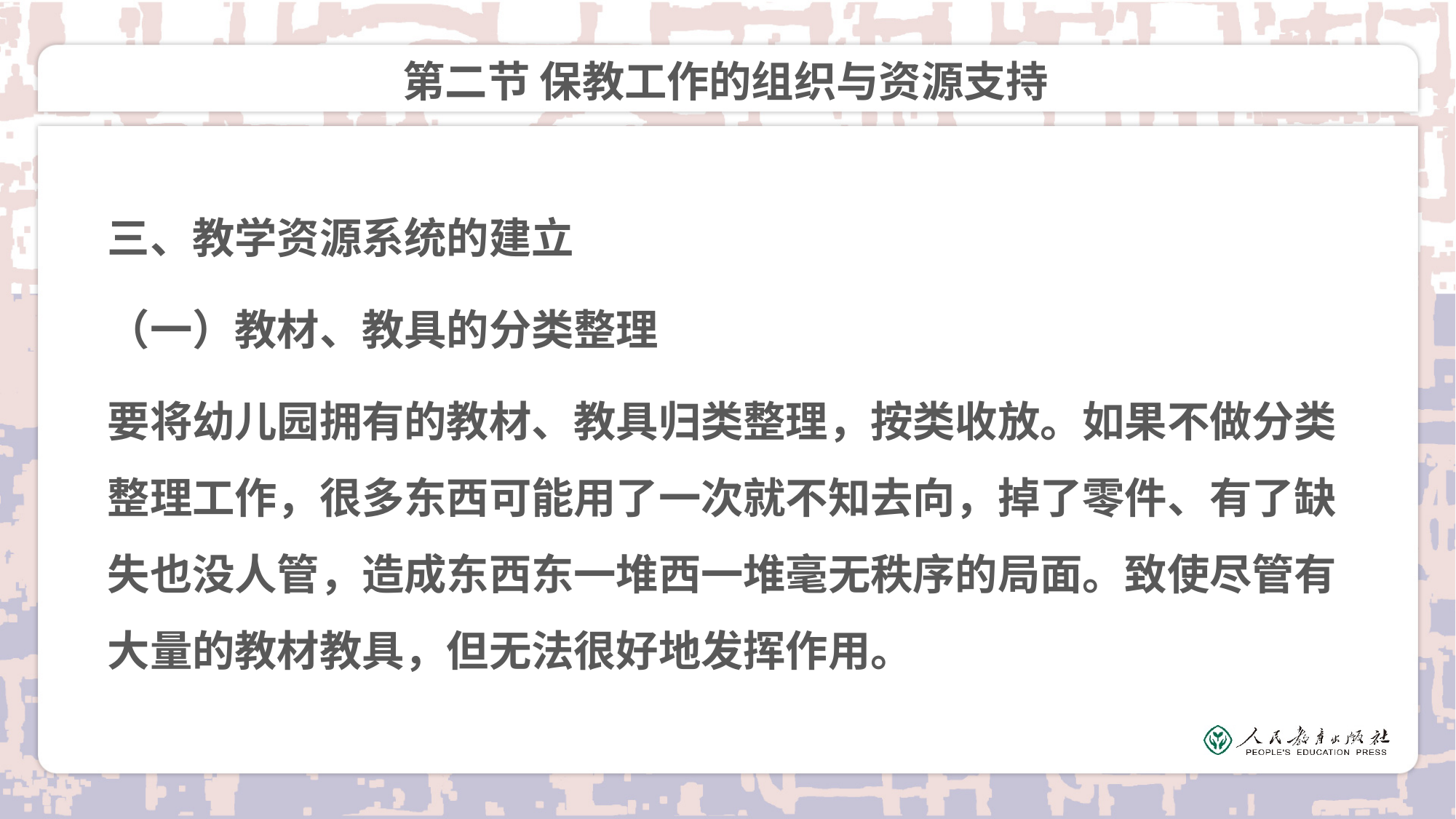

# 第二节 保教工作的组织与资源支持
三、教学资源系统的建立
（一）教材、教具的分类整理
要将幼儿园拥有的教材、教具归类整理，按类收放。如果不做分类整理工作，很多东西可能用了一次就不知去向，掉了零件、有了缺失也没人管，造成东西东一堆西一堆毫无秩序的局面。致使尽管有大量的教材教具，但无法很好地发挥作用。